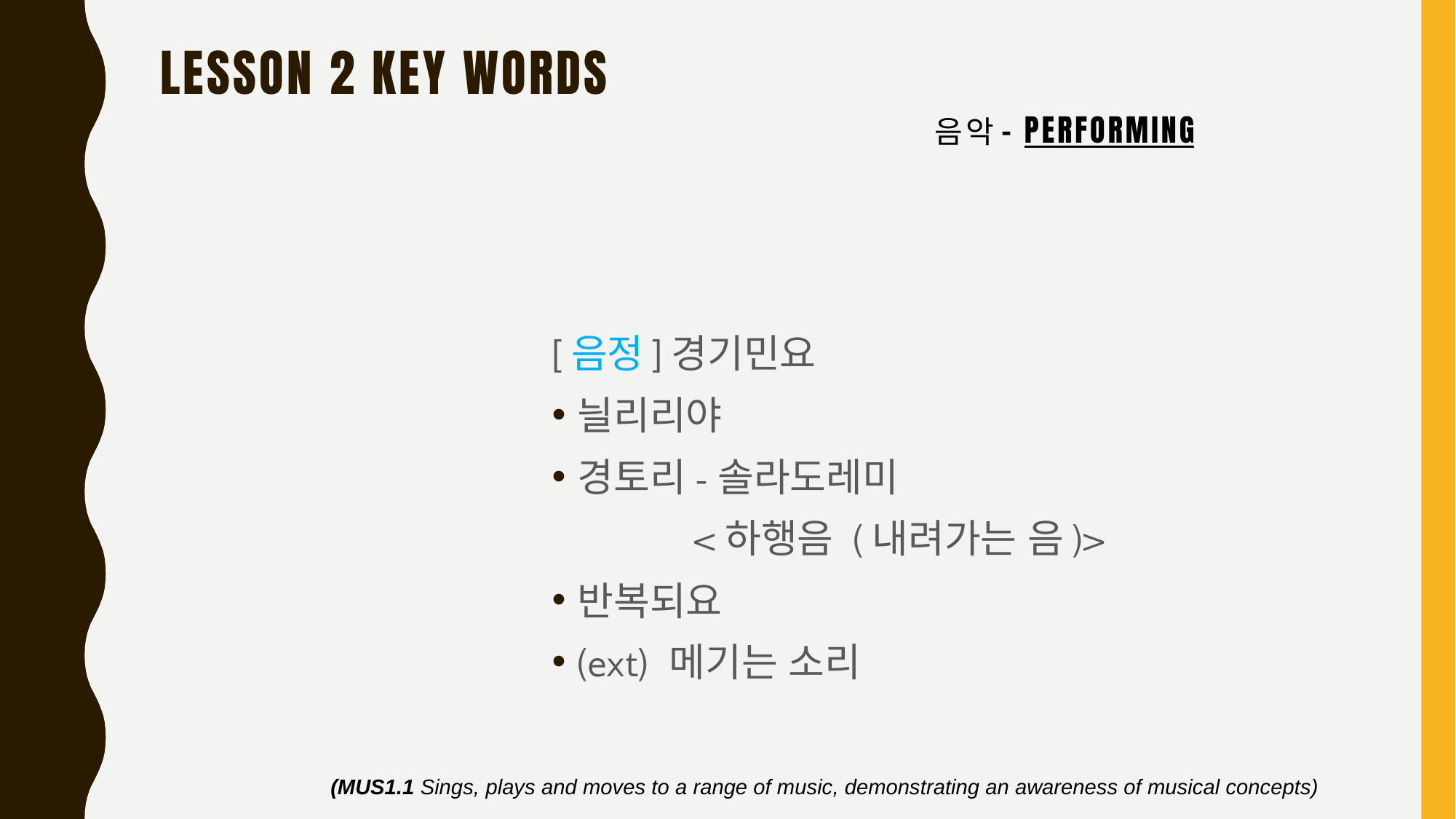

# Lesson 2 key words 음악- performing
[음정]경기민요
늴리리야
경토리-솔라도레미
            <하행음 (내려가는 음)>
반복되요
(ext) 메기는 소리
(MUS1.1 Sings, plays and moves to a range of music, demonstrating an awareness of musical concepts)